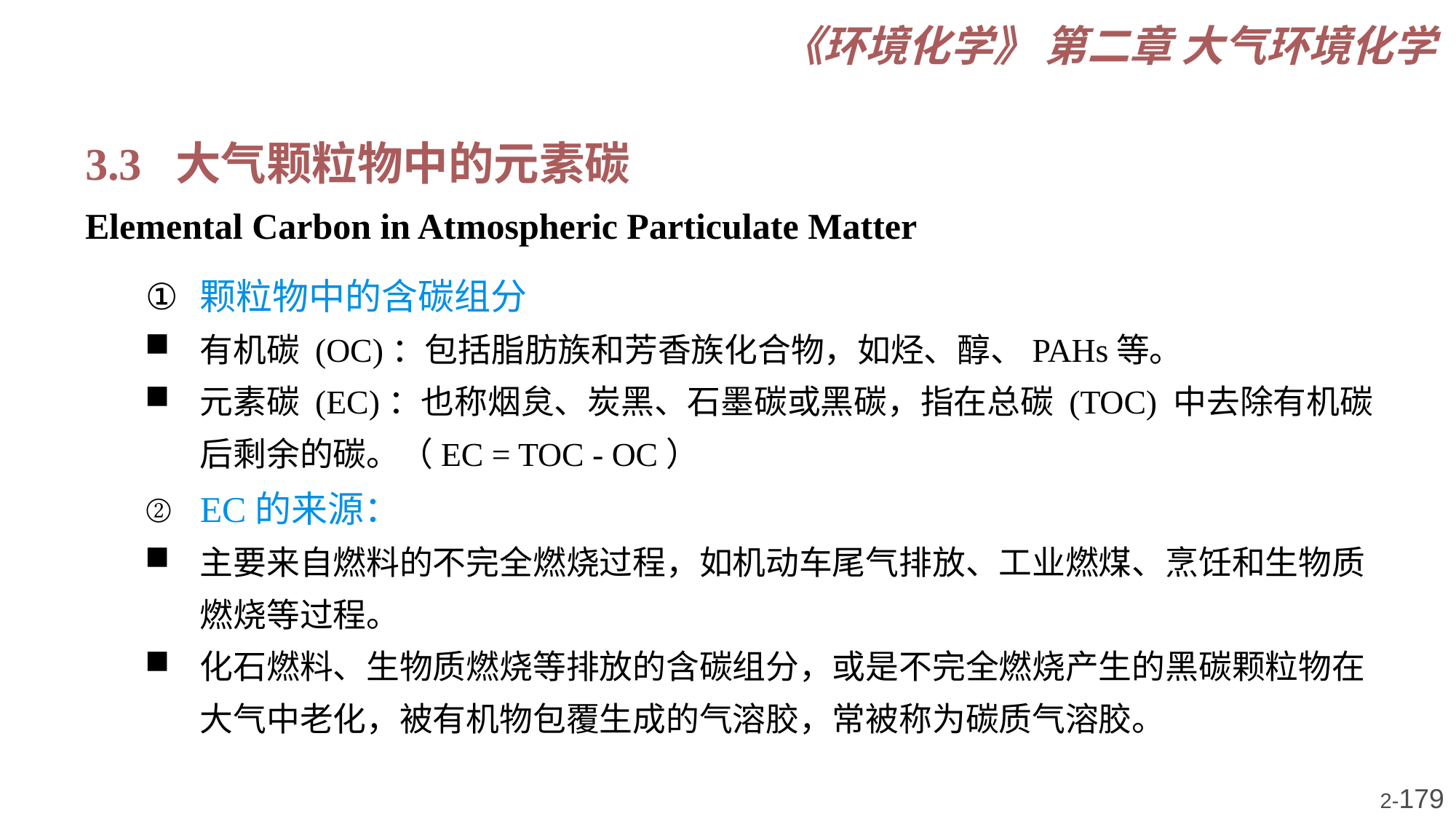

3.3 大气颗粒物中的元素碳
Elemental Carbon in Atmospheric Particulate Matter
颗粒物中的含碳组分
有机碳 (OC)：包括脂肪族和芳香族化合物，如烃、醇、PAHs等。
元素碳 (EC)：也称烟炱、炭黑、石墨碳或黑碳，指在总碳 (TOC) 中去除有机碳后剩余的碳。（EC = TOC - OC）
EC的来源：
主要来自燃料的不完全燃烧过程，如机动车尾气排放、工业燃煤、烹饪和生物质燃烧等过程。
化石燃料、生物质燃烧等排放的含碳组分，或是不完全燃烧产生的黑碳颗粒物在大气中老化，被有机物包覆生成的气溶胶，常被称为碳质气溶胶。
2-179